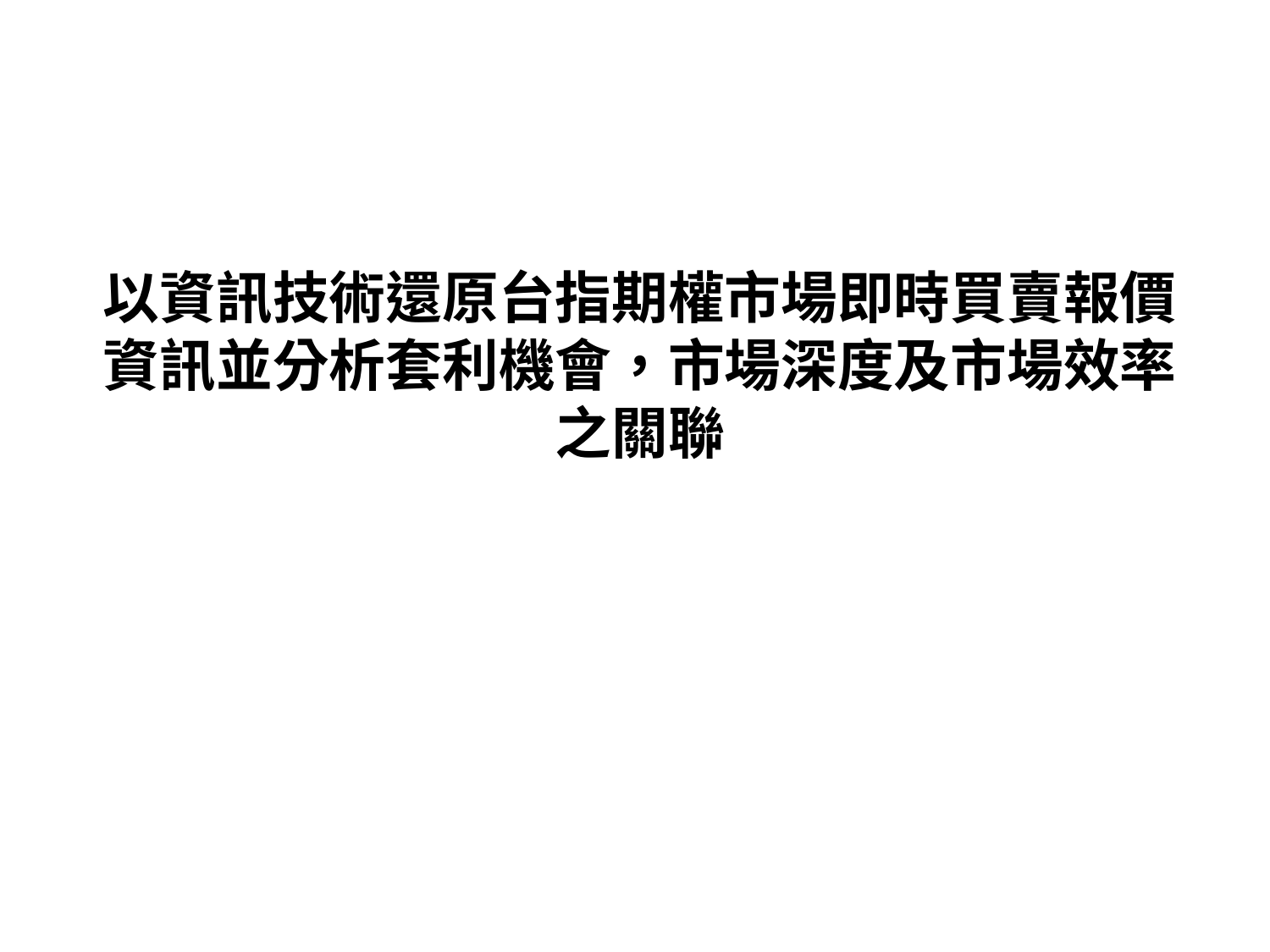

# 以資訊技術還原台指期權市場即時買賣報價資訊並分析套利機會，市場深度及市場效率之關聯